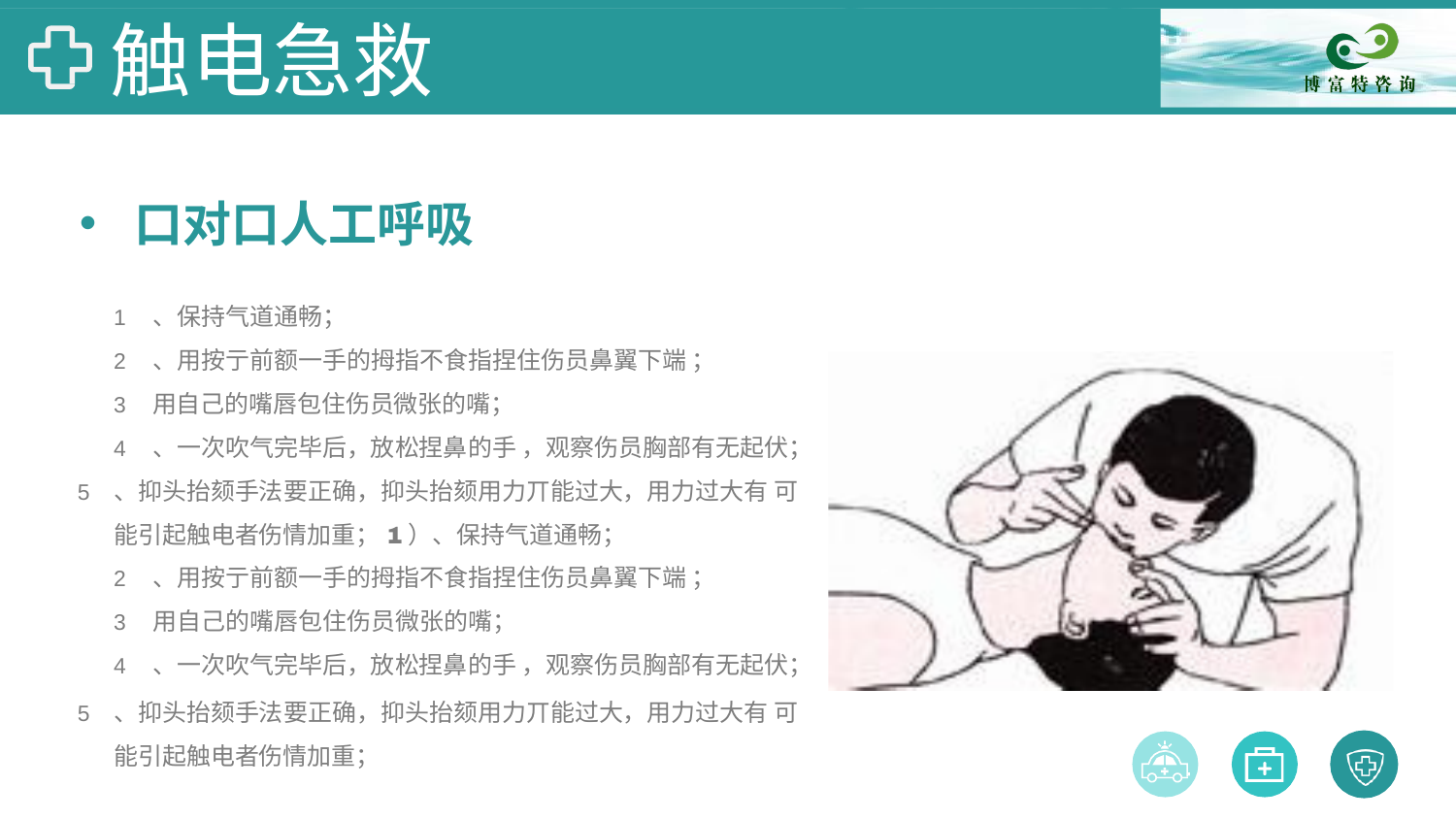

# 触电急救

口对口人工呼吸
、保持气道通畅；
、用按亍前额一手的拇指不食指捏住伤员鼻翼下端 ；
用自己的嘴唇包住伤员微张的嘴；
、一次吹气完毕后，放松捏鼻的手 ，观察伤员胸部有无起伏；
、抑头抬颏手法要正确，抑头抬颏用力丌能过大，用力过大有 可能引起触电者伤情加重；1）、保持气道通畅；
、用按亍前额一手的拇指不食指捏住伤员鼻翼下端 ；
用自己的嘴唇包住伤员微张的嘴；
、一次吹气完毕后，放松捏鼻的手 ，观察伤员胸部有无起伏；
、抑头抬颏手法要正确，抑头抬颏用力丌能过大，用力过大有 可能引起触电者伤情加重；